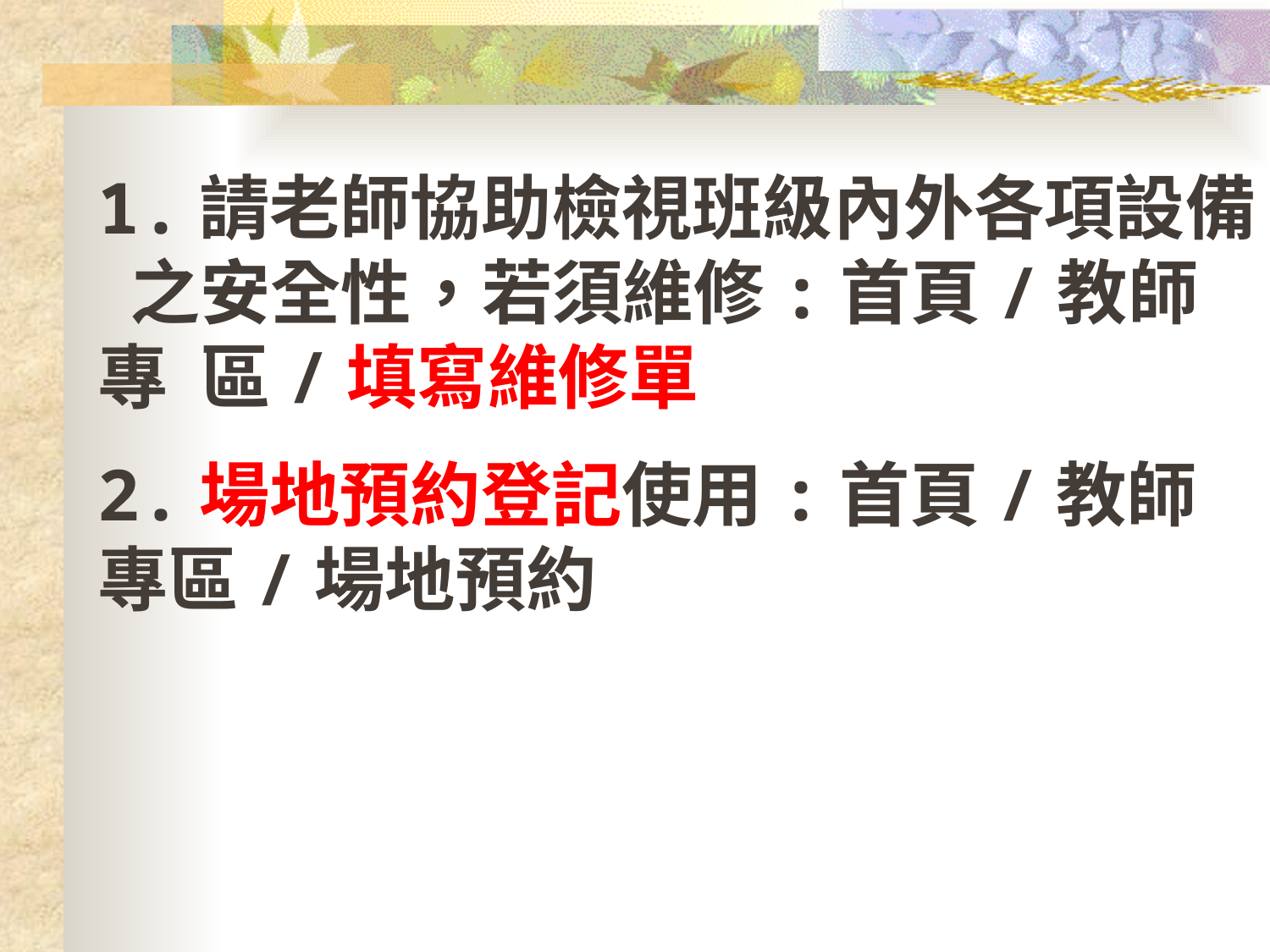

# 1.請老師協助檢視班級內外各項設備 之安全性，若須維修:首頁/教師專  區/填寫維修單
2.場地預約登記使用:首頁/教師專區/場地預約